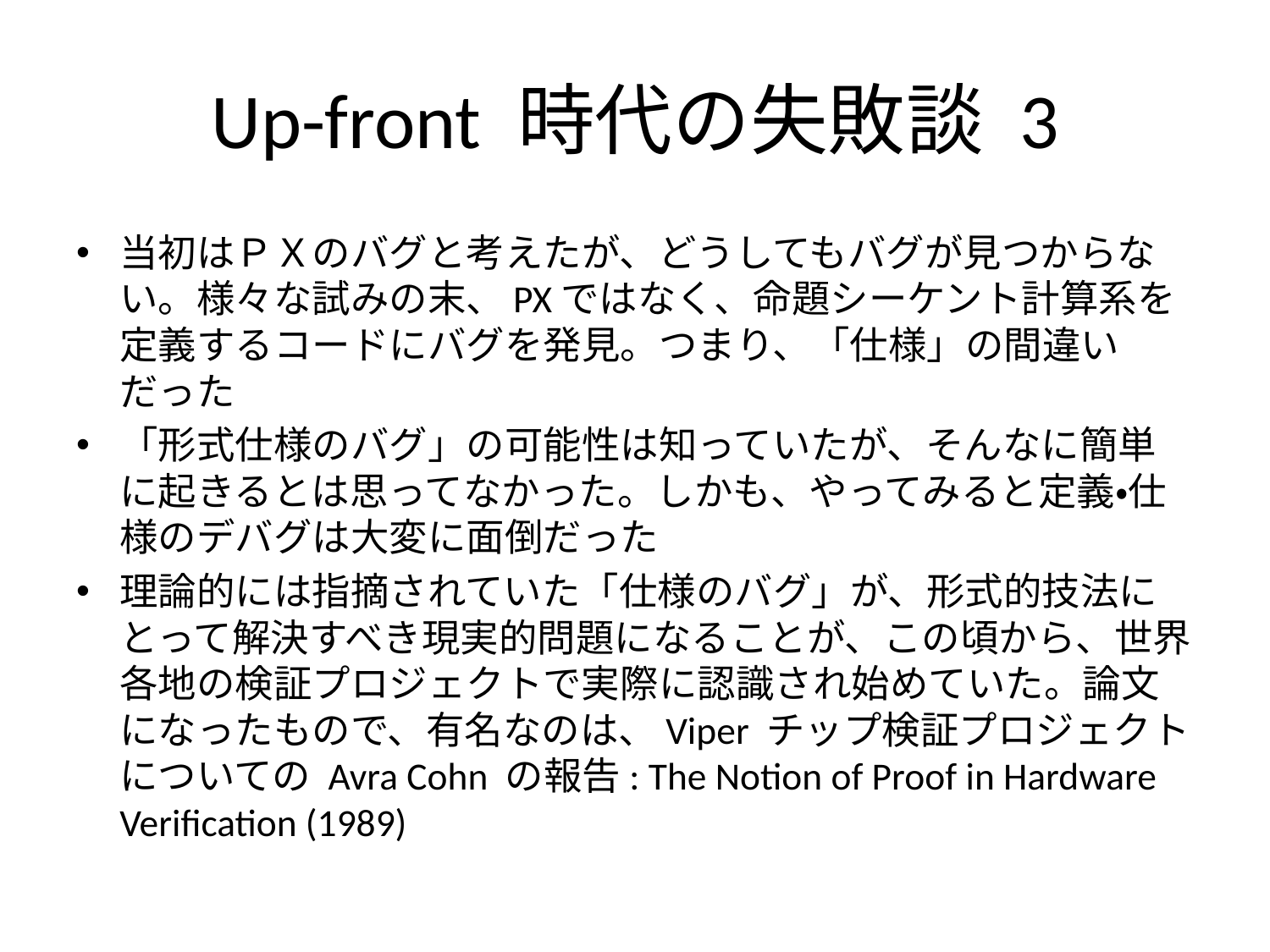

# Up-front 時代の失敗談 3
当初はＰＸのバグと考えたが、どうしてもバグが見つからない。様々な試みの末、PXではなく、命題シーケント計算系を定義するコードにバグを発見。つまり、「仕様」の間違いだった
「形式仕様のバグ」の可能性は知っていたが、そんなに簡単に起きるとは思ってなかった。しかも、やってみると定義・仕様のデバグは大変に面倒だった
理論的には指摘されていた「仕様のバグ」が、形式的技法にとって解決すべき現実的問題になることが、この頃から、世界各地の検証プロジェクトで実際に認識され始めていた。論文になったもので、有名なのは、Viper チップ検証プロジェクトについての Avra Cohn の報告: The Notion of Proof in Hardware Verification (1989)